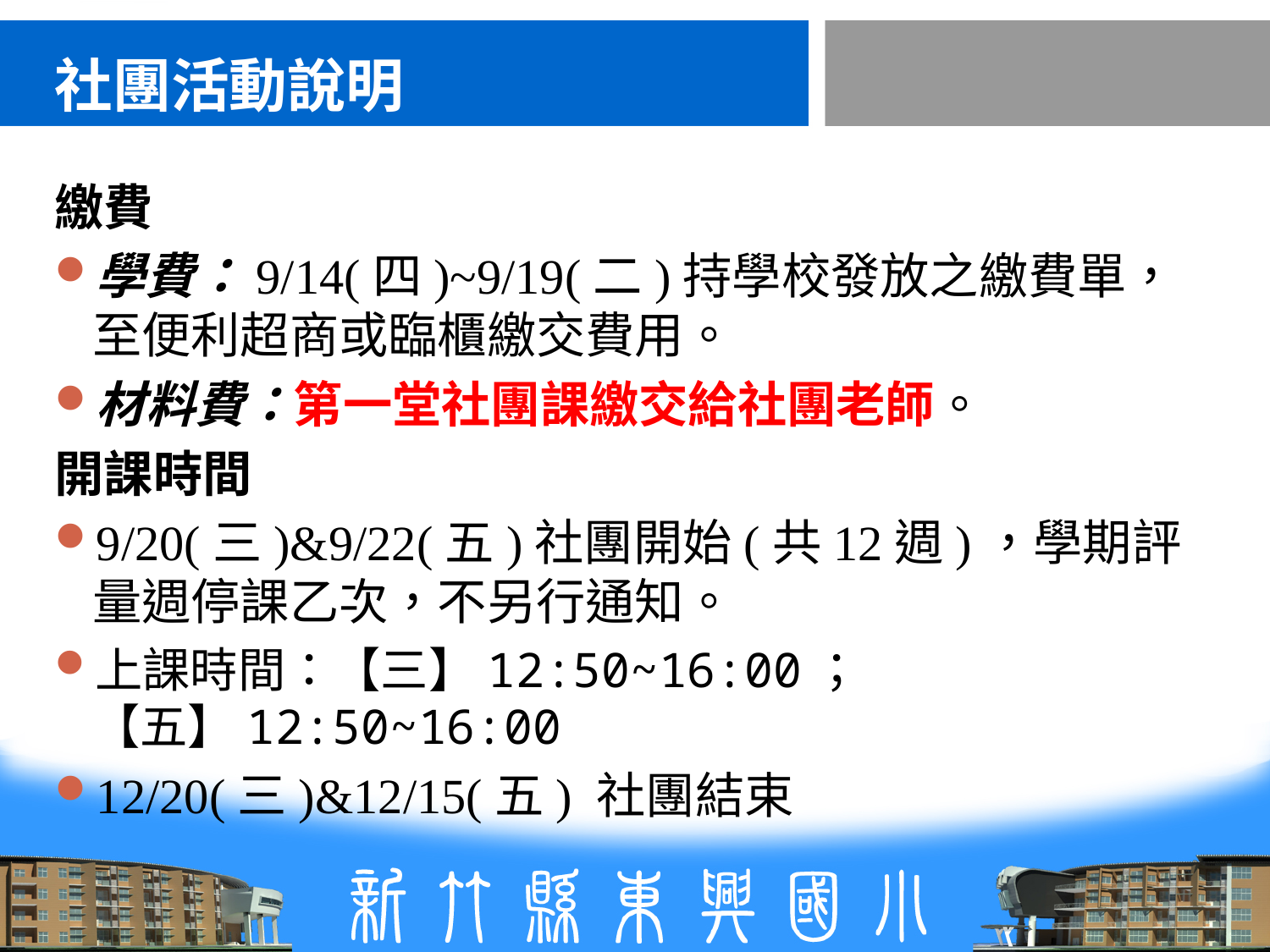

# 社團活動說明

繳費
學費：9/14(四)~9/19(二)持學校發放之繳費單，至便利超商或臨櫃繳交費用。
材料費：第一堂社團課繳交給社團老師。
開課時間
9/20(三)&9/22(五)社團開始(共12週)，學期評量週停課乙次，不另行通知。
上課時間：【三】12:50~16:00；【五】12:50~16:00
12/20(三)&12/15(五) 社團結束